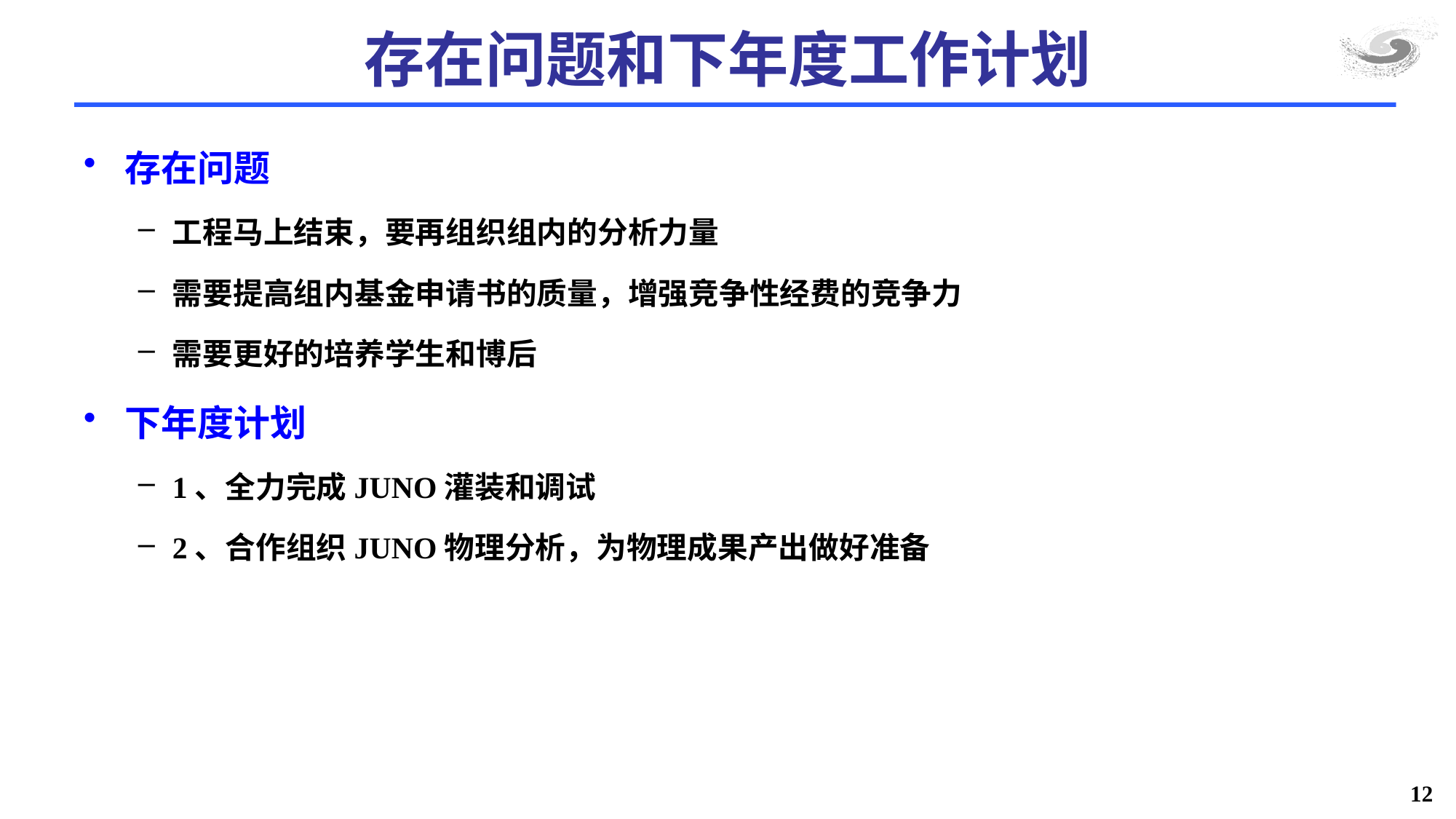

# 存在问题和下年度工作计划
存在问题
工程马上结束，要再组织组内的分析力量
需要提高组内基金申请书的质量，增强竞争性经费的竞争力
需要更好的培养学生和博后
下年度计划
1、全力完成JUNO灌装和调试
2、合作组织JUNO物理分析，为物理成果产出做好准备
12